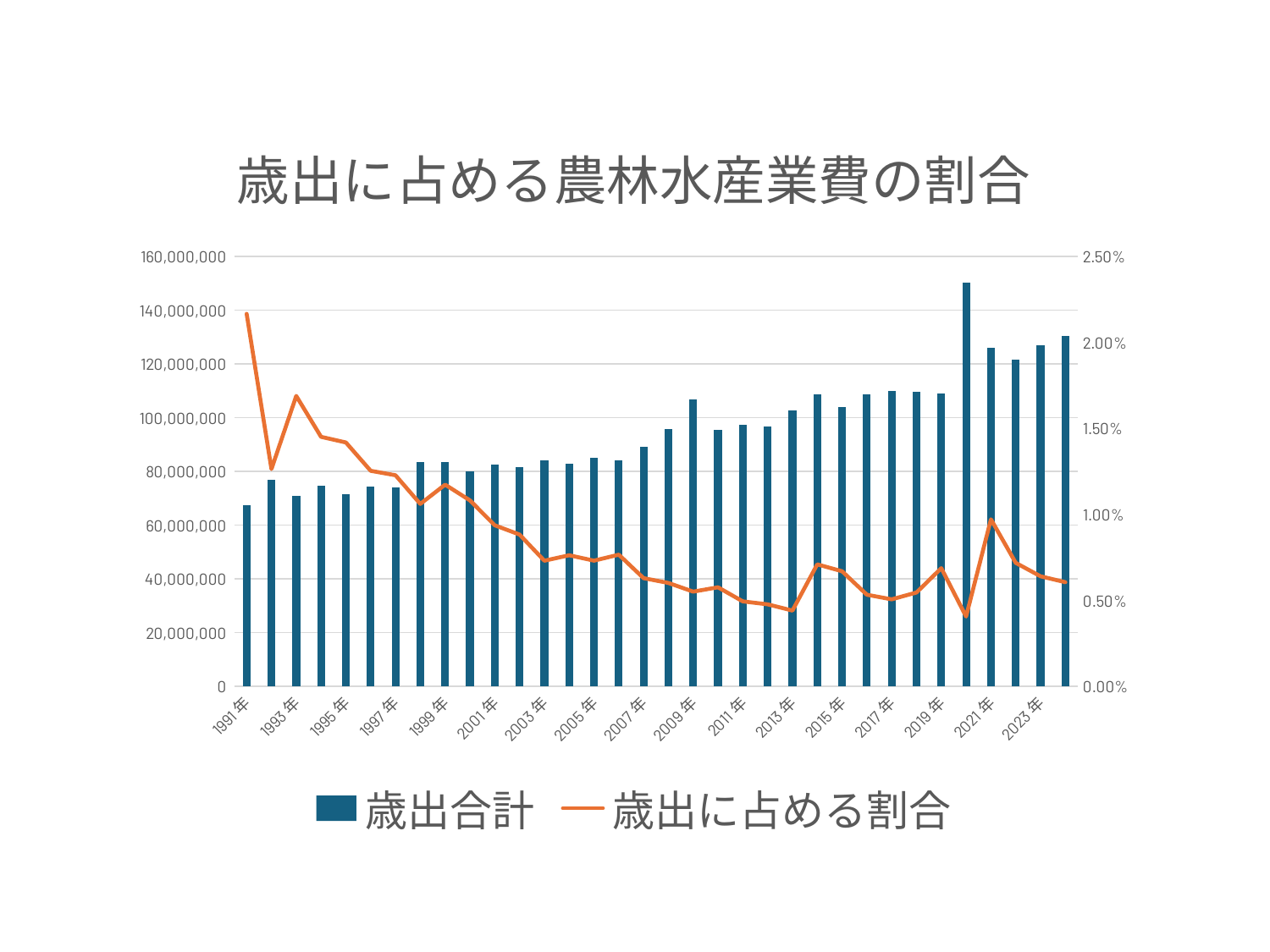

### Chart: 歳出に占める農林水産業費の割合

| Category | 歳出合計 | 歳出に占める割合 |
|---|---|---|
| 1991年 | 67378908.0 | 0.021659151852089973 |
| 1992年 | 76677629.0 | 0.012628116083245088 |
| 1993年 | 70884025.0 | 0.01688122253215728 |
| 1994年 | 74456677.0 | 0.014503615303702044 |
| 1995年 | 71569392.0 | 0.014175445279736344 |
| 1996年 | 74191544.0 | 0.012526454497294193 |
| 1997年 | 74039441.0 | 0.01226450372579123 |
| 1998年 | 83439705.0 | 0.010594272834497678 |
| 1999年 | 83396026.0 | 0.011719215493553614 |
| 2000年 | 79921833.0 | 0.010802942920490825 |
| 2001年 | 82511074.0 | 0.009355313930345882 |
| 2002年 | 81676665.0 | 0.008813227131641578 |
| 2003年 | 84083224.0 | 0.007293083814198181 |
| 2004年 | 82959871.0 | 0.007609703250382345 |
| 2005年 | 85032204.0 | 0.007296529677156199 |
| 2006年 | 84201479.0 | 0.0076446163136873165 |
| 2007年 | 89117690.0 | 0.006277373212882875 |
| 2008年 | 95713579.0 | 0.0060000159434013016 |
| 2009年 | 106852206.0 | 0.005493475726649949 |
| 2010年 | 95293801.0 | 0.005746344402822173 |
| 2011年 | 97317755.0 | 0.004925483535866605 |
| 2012年 | 96802642.0 | 0.004754198754203423 |
| 2013年 | 102624278.0 | 0.004390959028233066 |
| 2014年 | 108546093.0 | 0.007081913118696957 |
| 2015年 | 104050763.0 | 0.006679239824507582 |
| 2016年 | 108552220.0 | 0.005314152027475808 |
| 2017年 | 109763207.0 | 0.005046891532606185 |
| 2018年 | 109687678.0 | 0.005443619656165937 |
| 2019年 | 109094781.0 | 0.006860960654020654 |
| 2020年 | 150374240.0 | 0.00404555993100946 |
| 2021年 | 125854141.0 | 0.00970366958366511 |
| 2022年 | 121558311.0 | 0.00716926710177801 |
| 2023年 | 126997796.0 | 0.006386055707612437 |
| 2024年 | 130407165.0 | 0.006043019185333873 |